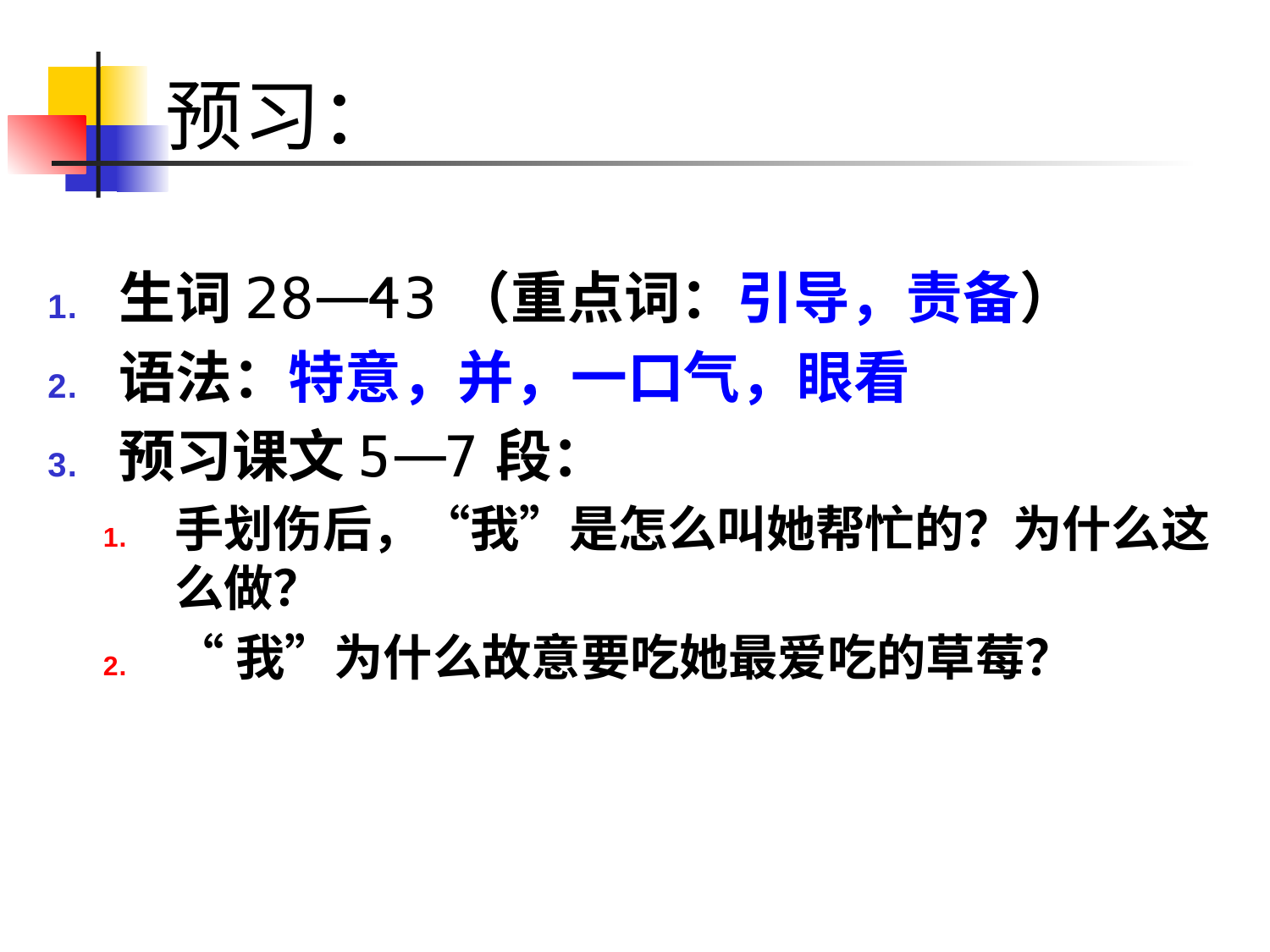

# 预习：
生词28—43（重点词：引导，责备）
语法：特意，并，一口气，眼看
预习课文5—7段：
手划伤后，“我”是怎么叫她帮忙的？为什么这么做？
“我”为什么故意要吃她最爱吃的草莓？